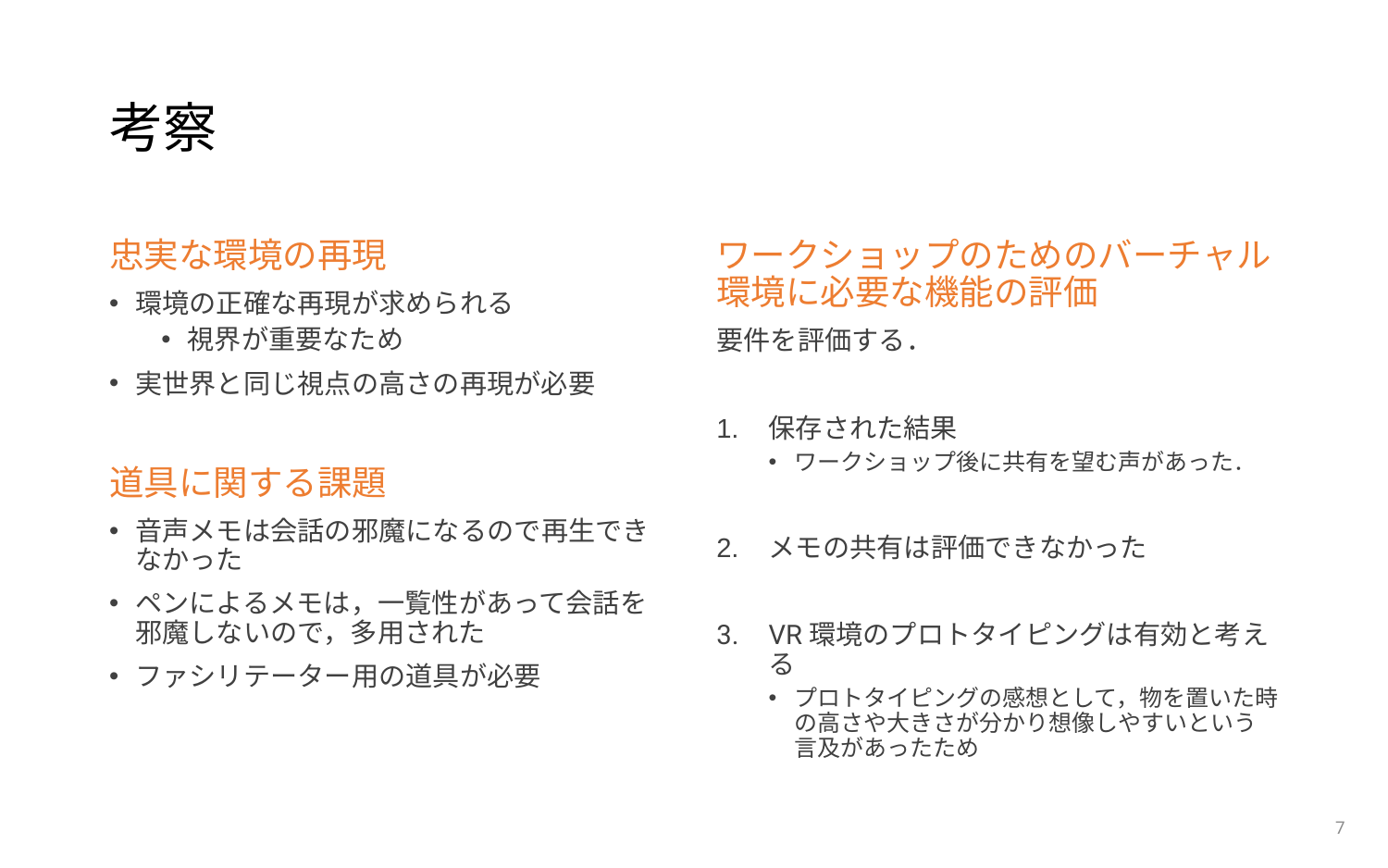

# 考察
忠実な環境の再現
環境の正確な再現が求められる
視界が重要なため
実世界と同じ視点の高さの再現が必要

道具に関する課題
音声メモは会話の邪魔になるので再生できなかった
ペンによるメモは，一覧性があって会話を邪魔しないので，多用された
ファシリテーター用の道具が必要
ワークショップのためのバーチャル環境に必要な機能の評価
要件を評価する．

保存された結果
ワークショップ後に共有を望む声があった．

メモの共有は評価できなかった

VR環境のプロトタイピングは有効と考える
プロトタイピングの感想として，物を置いた時の高さや大きさが分かり想像しやすいという言及があったため

7
7